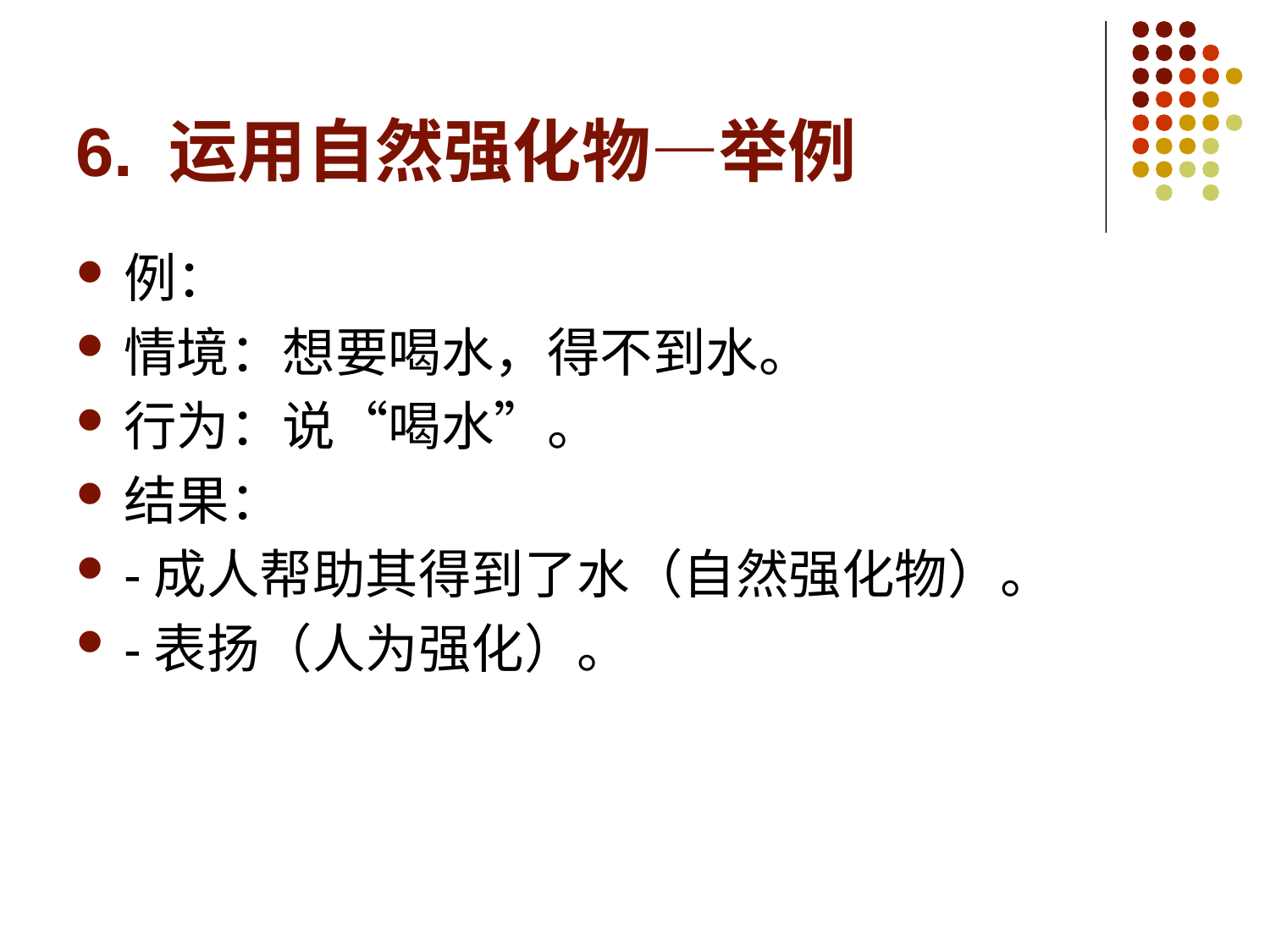

# 6. 运用自然强化物—举例
例：
情境：想要喝水，得不到水。
行为：说“喝水”。
结果：
-成人帮助其得到了水（自然强化物）。
-表扬（人为强化）。